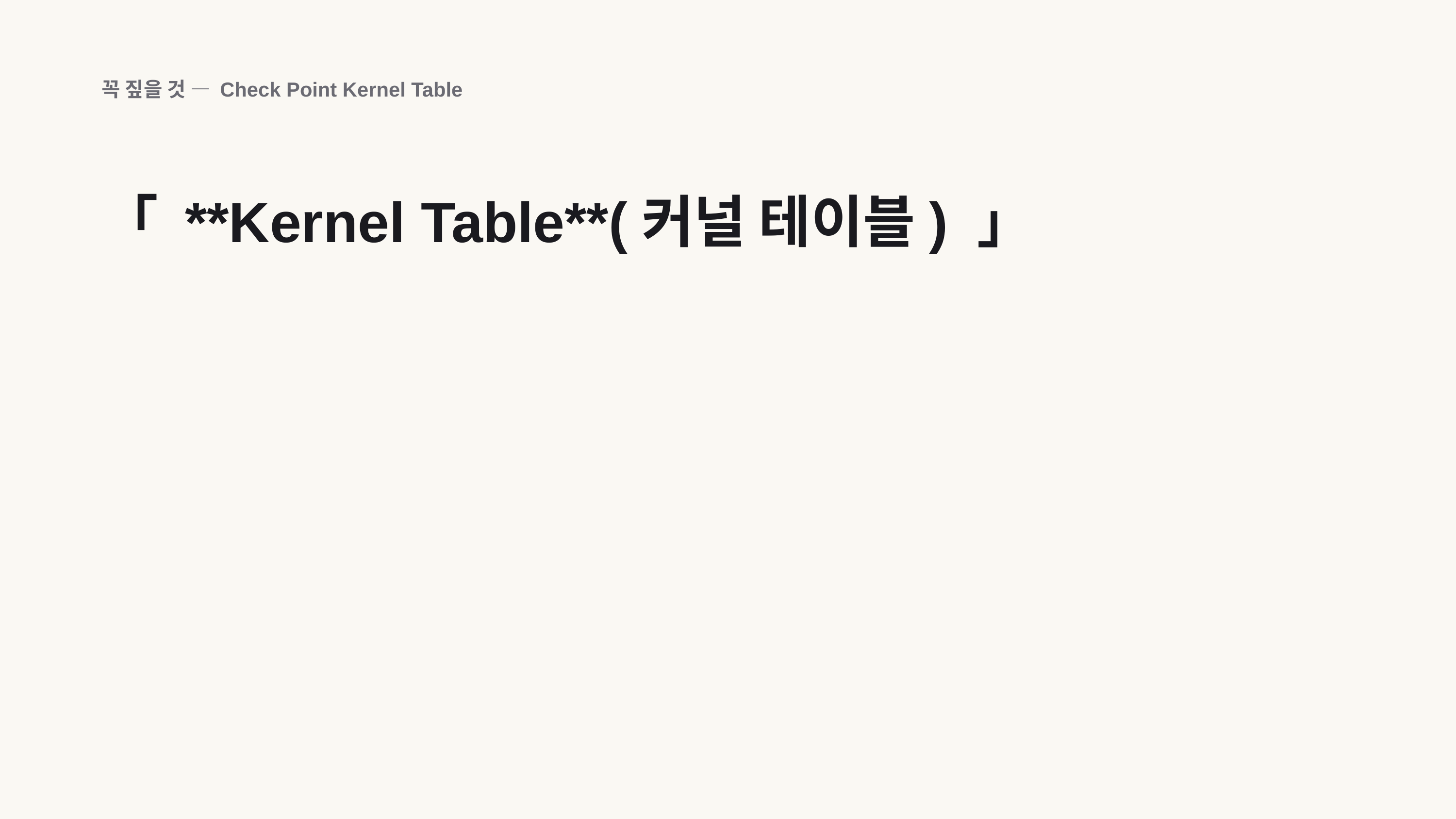

꼭 짚을 것 — Check Point Kernel Table
「 **Kernel Table**(커널 테이블) 」